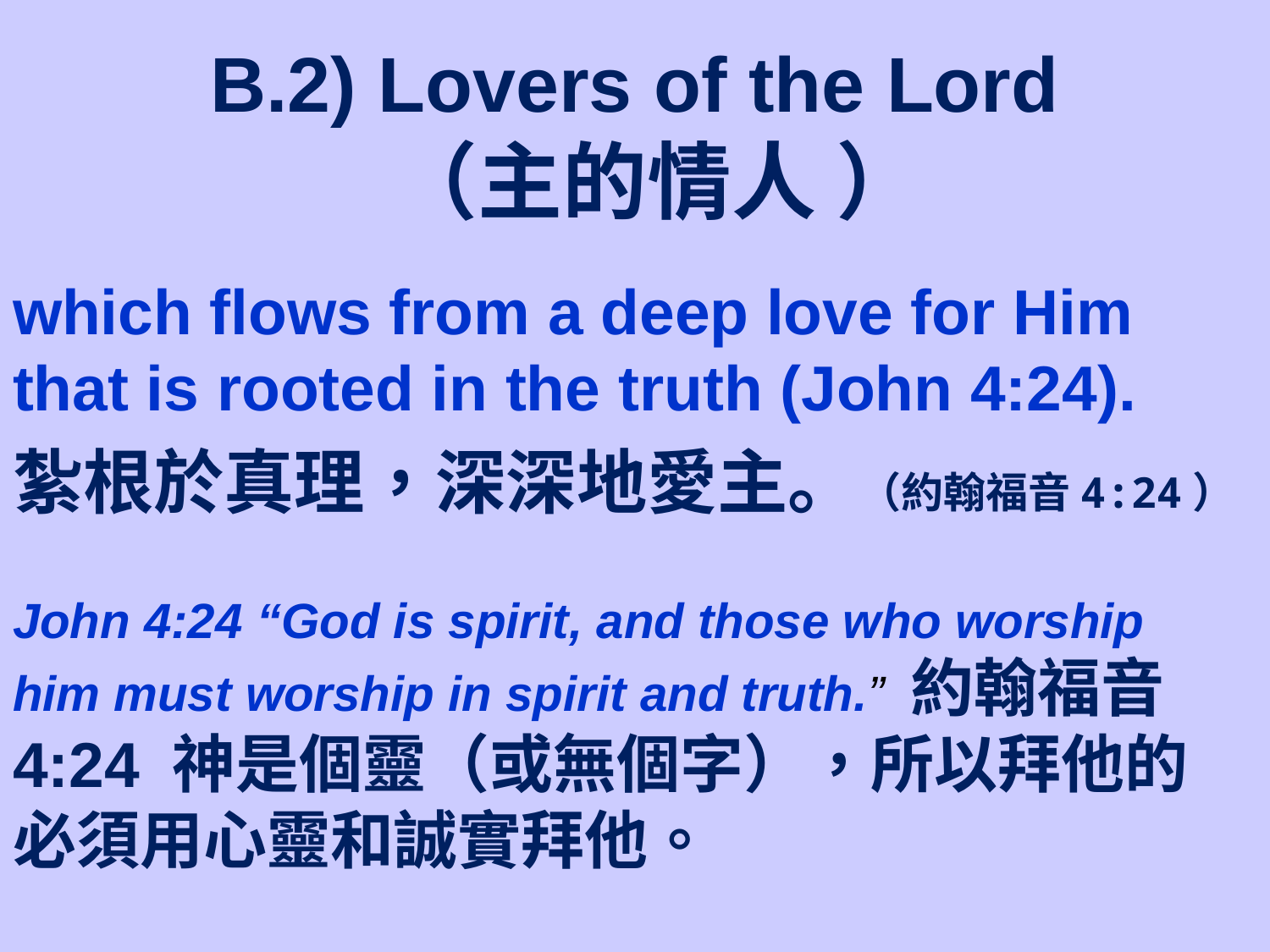

# B.2) Lovers of the Lord （主的情人 ）
which flows from a deep love for Him that is rooted in the truth (John 4:24).
紮根於真理，深深地愛主。（約翰福音4:24）

John 4:24 “God is spirit, and those who worship him must worship in spirit and truth.” 約翰福音 4:24 神是個靈（或無個字），所以拜他的必須用心靈和誠實拜他。